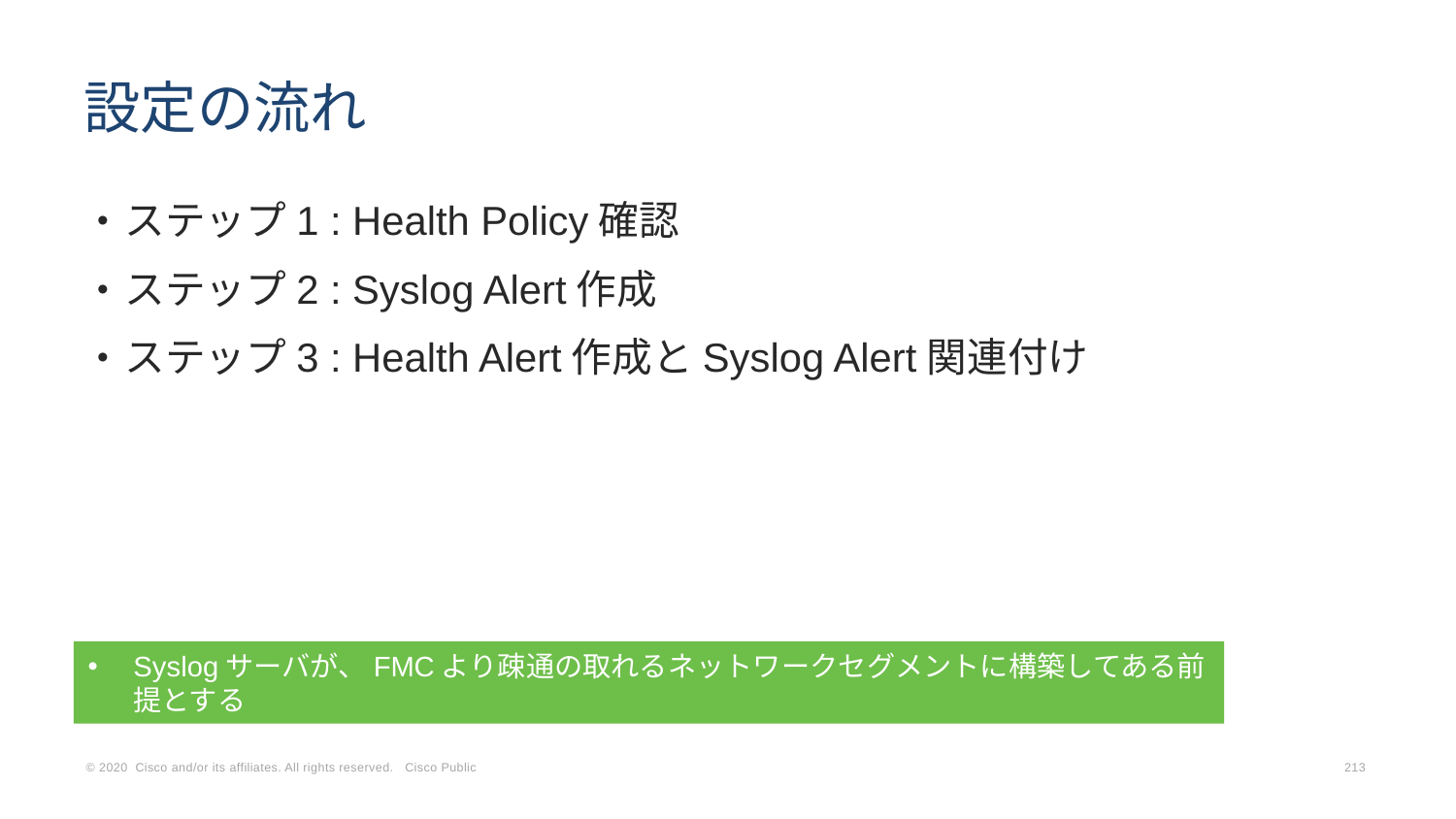

# 設定の流れ
ステップ1 : Health Policy確認
ステップ2 : Syslog Alert作成
ステップ3 : Health Alert作成とSyslog Alert関連付け
Syslogサーバが、FMCより疎通の取れるネットワークセグメントに構築してある前提とする